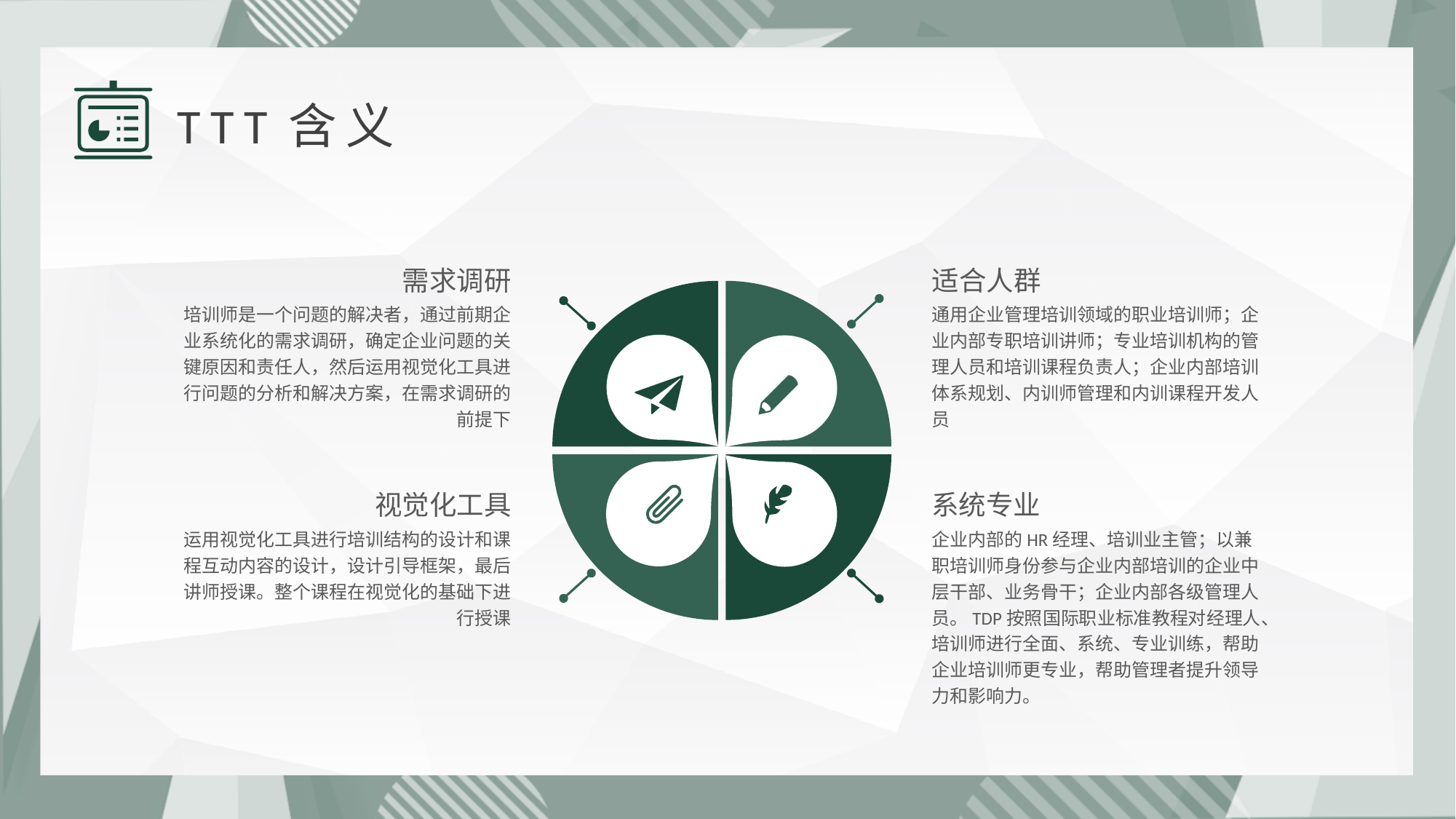

TTT含义
需求调研
培训师是一个问题的解决者，通过前期企业系统化的需求调研，确定企业问题的关键原因和责任人，然后运用视觉化工具进行问题的分析和解决方案，在需求调研的前提下
适合人群
通用企业管理培训领域的职业培训师；企业内部专职培训讲师；专业培训机构的管理人员和培训课程负责人；企业内部培训体系规划、内训师管理和内训课程开发人员

视觉化工具
运用视觉化工具进行培训结构的设计和课程互动内容的设计，设计引导框架，最后讲师授课。整个课程在视觉化的基础下进行授课
系统专业
企业内部的HR经理、培训业主管；以兼职培训师身份参与企业内部培训的企业中层干部、业务骨干；企业内部各级管理人员。TDP按照国际职业标准教程对经理人、培训师进行全面、系统、专业训练，帮助企业培训师更专业，帮助管理者提升领导力和影响力。